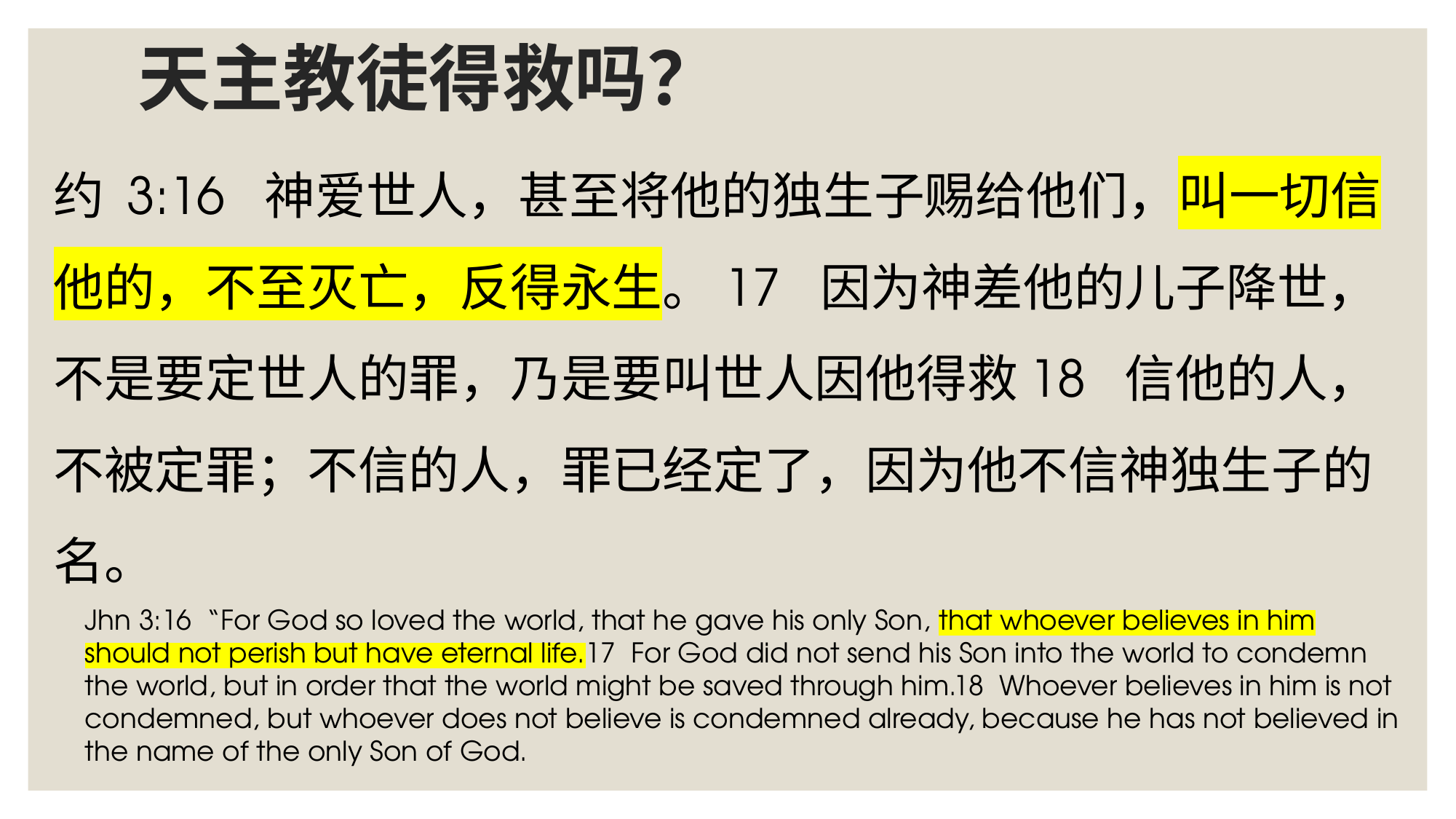

# 天主教徒得救吗？
约 3:16  神爱世人，甚至将他的独生子赐给他们，叫一切信他的，不至灭亡，反得永生。17  因为神差他的儿子降世，不是要定世人的罪，乃是要叫世人因他得救18  信他的人，不被定罪；不信的人，罪已经定了，因为他不信神独生子的名。

Jhn 3:16  “For God so loved the world, that he gave his only Son, that whoever believes in him should not perish but have eternal life.17  For God did not send his Son into the world to condemn the world, but in order that the world might be saved through him.18  Whoever believes in him is not condemned, but whoever does not believe is condemned already, because he has not believed in the name of the only Son of God.